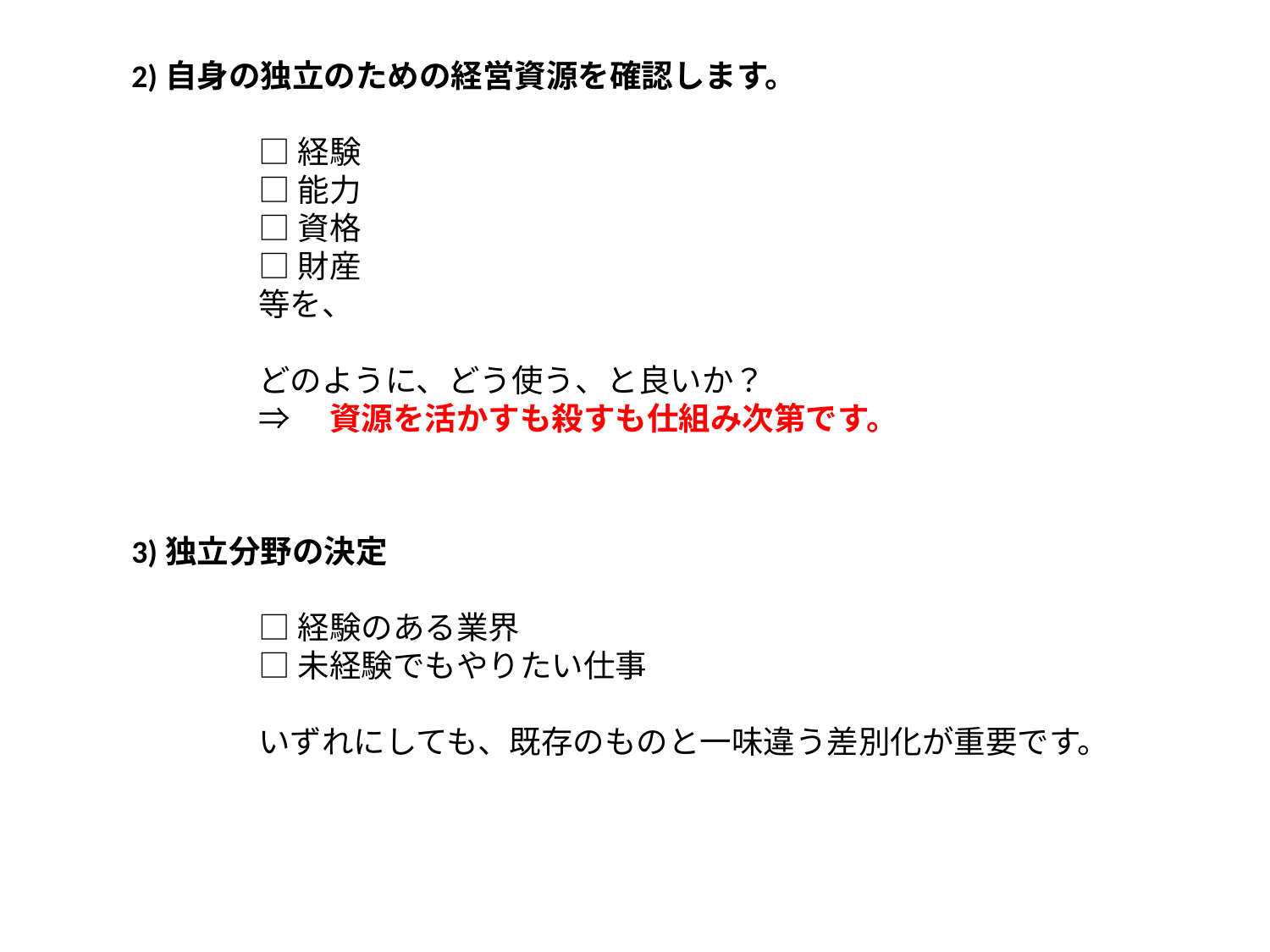

2)自身の独立のための経営資源を確認します。

	□経験
	□能力
	□資格
	□財産
	等を、

	どのように、どう使う、と良いか？
	⇒　資源を活かすも殺すも仕組み次第です。
3)独立分野の決定

	□経験のある業界
	□未経験でもやりたい仕事

	いずれにしても、既存のものと一味違う差別化が重要です。